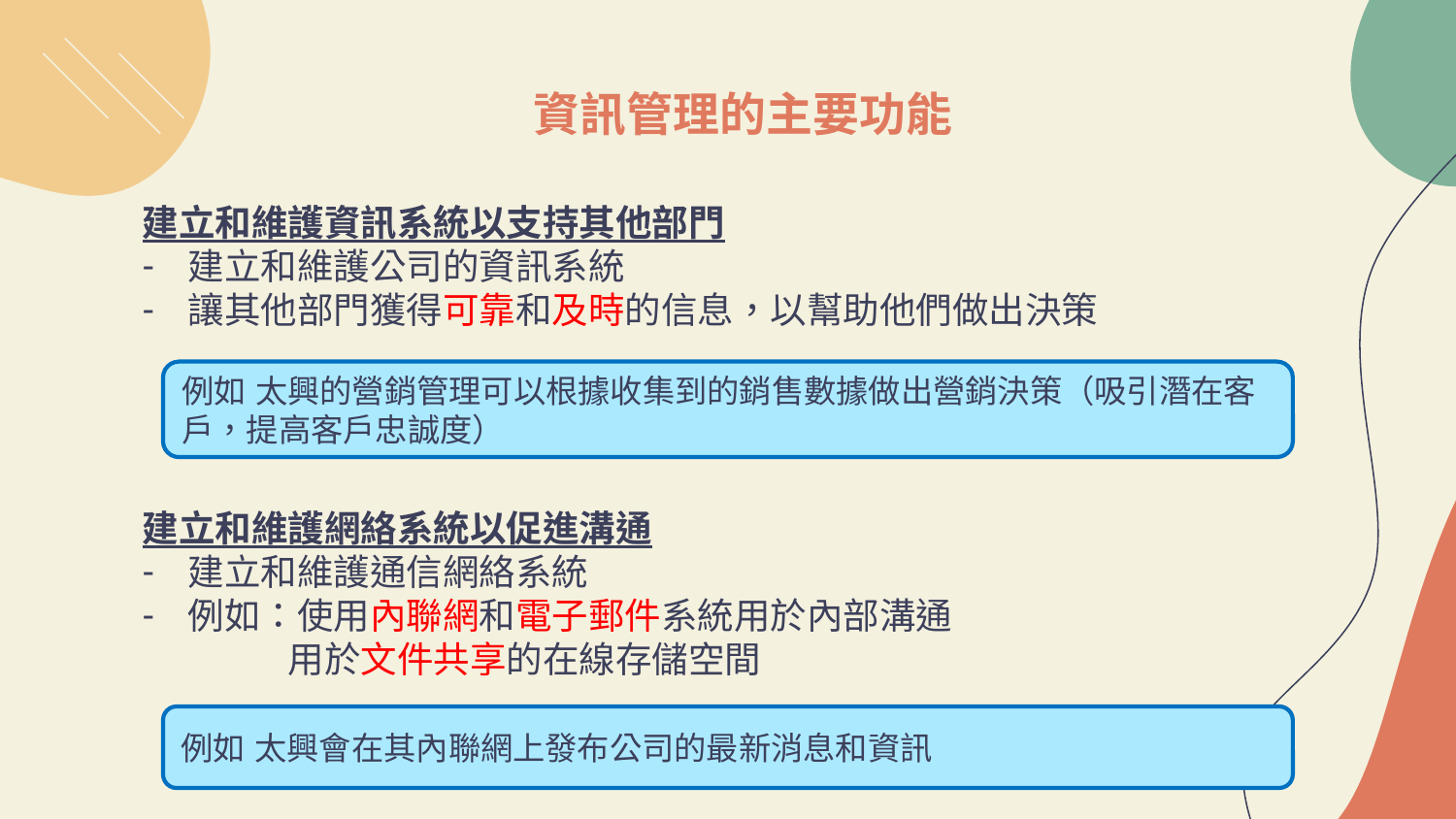

# 資訊管理的主要功能
建立和維護資訊系統以支持其他部門
建立和維護公司的資訊系統
讓其他部門獲得可靠和及時的信息，以幫助他們做出決策

建立和維護網絡系統以促進溝通
建立和維護通信網絡系統
例如：使用內聯網和電子郵件系統用於內部溝通
用於文件共享的在線存儲空間
例如 太興的營銷管理可以根據收集到的銷售數據做出營銷決策（吸引潛在客戶，提高客戶忠誠度）
例如 太興會在其內聯網上發布公司的最新消息和資訊